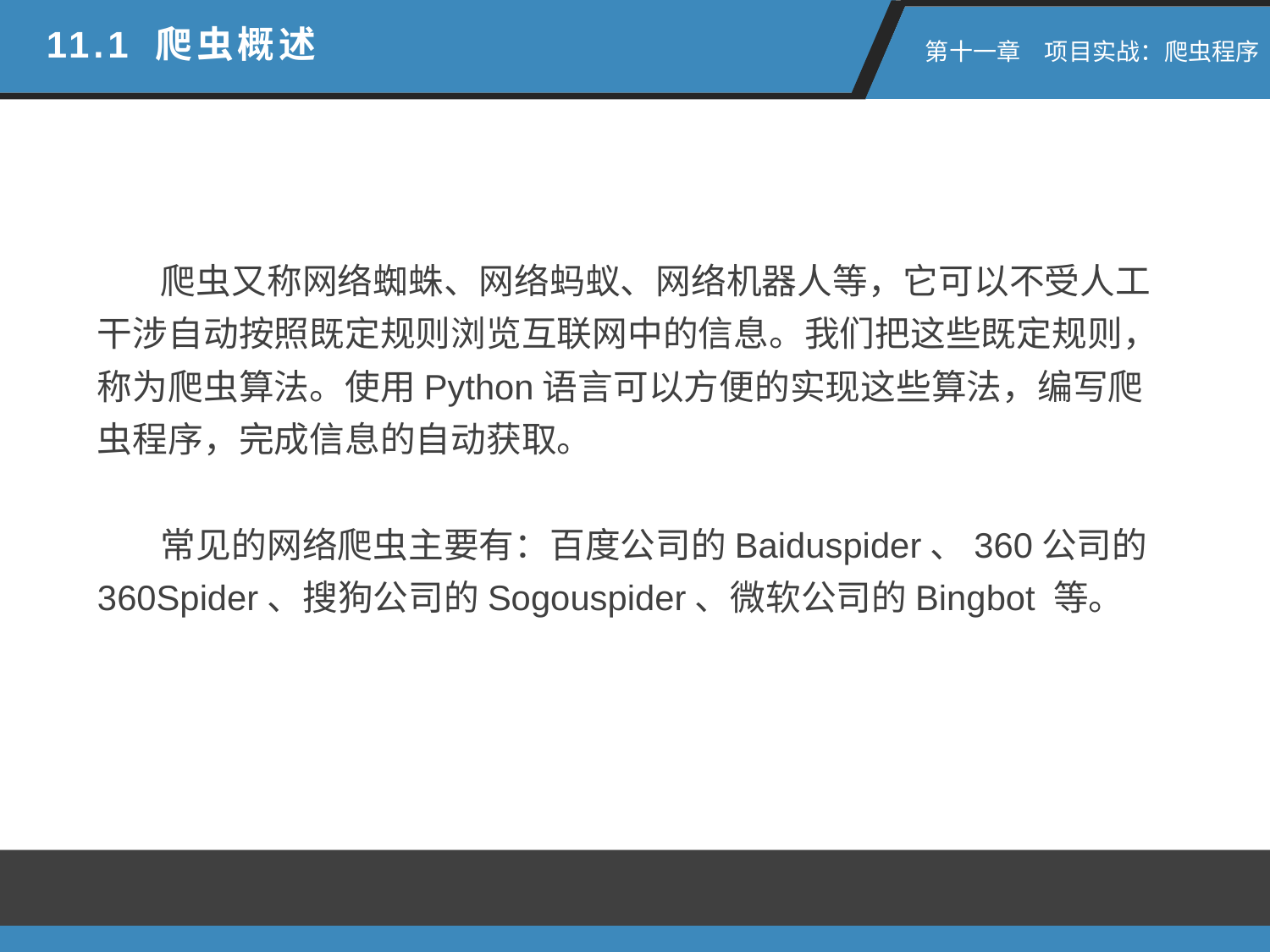

11.1 爬虫概述
  第十一章　项目实战：爬虫程序
爬虫又称网络蜘蛛、网络蚂蚁、网络机器人等，它可以不受人工干涉自动按照既定规则浏览互联网中的信息。我们把这些既定规则，称为爬虫算法。使用Python语言可以方便的实现这些算法，编写爬虫程序，完成信息的自动获取。

常见的网络爬虫主要有：百度公司的Baiduspider、360公司的360Spider、搜狗公司的Sogouspider、微软公司的Bingbot 等。